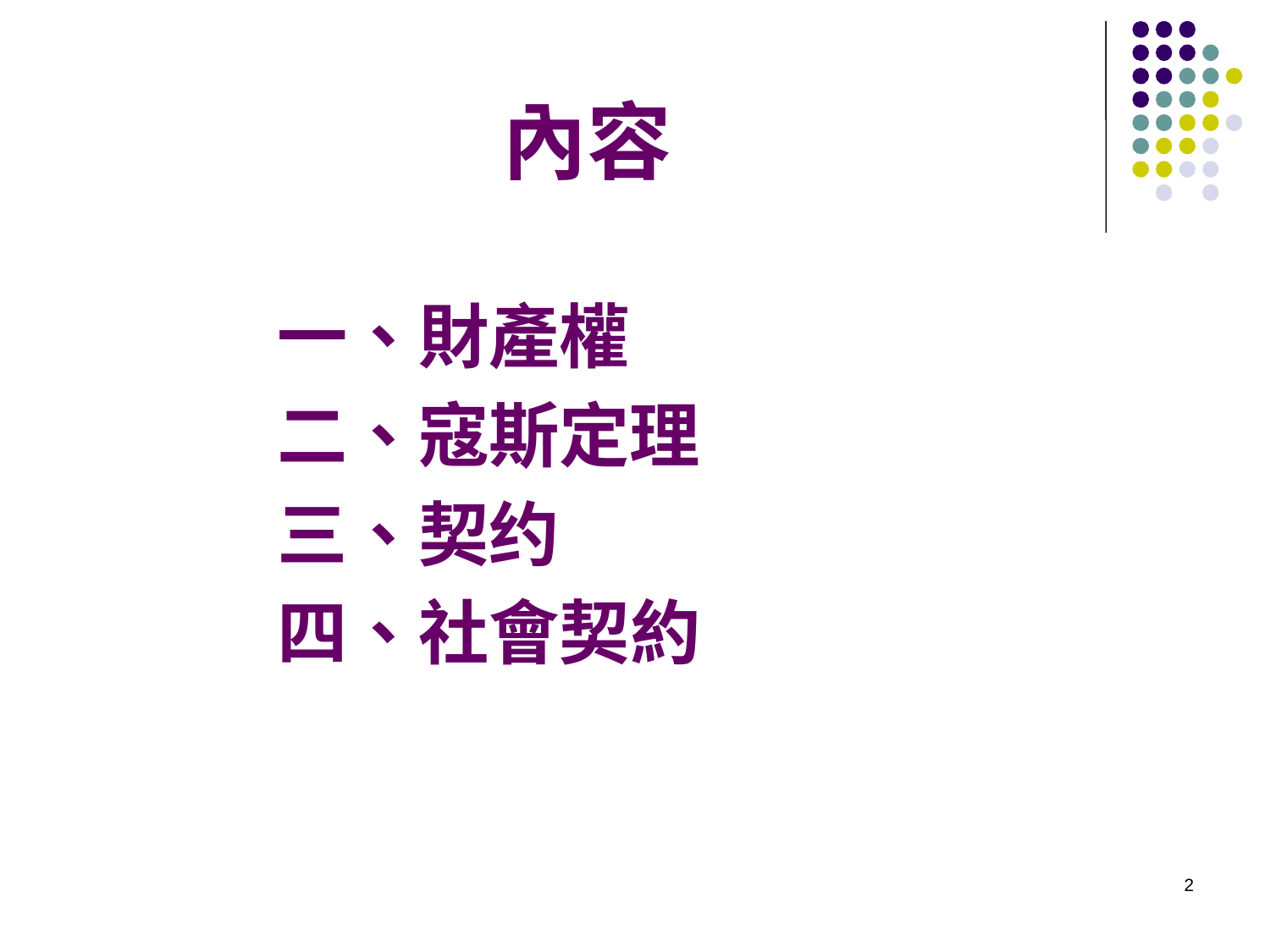

# 內容
一、財產權
二、寇斯定理
三、契约
四、社會契約
2